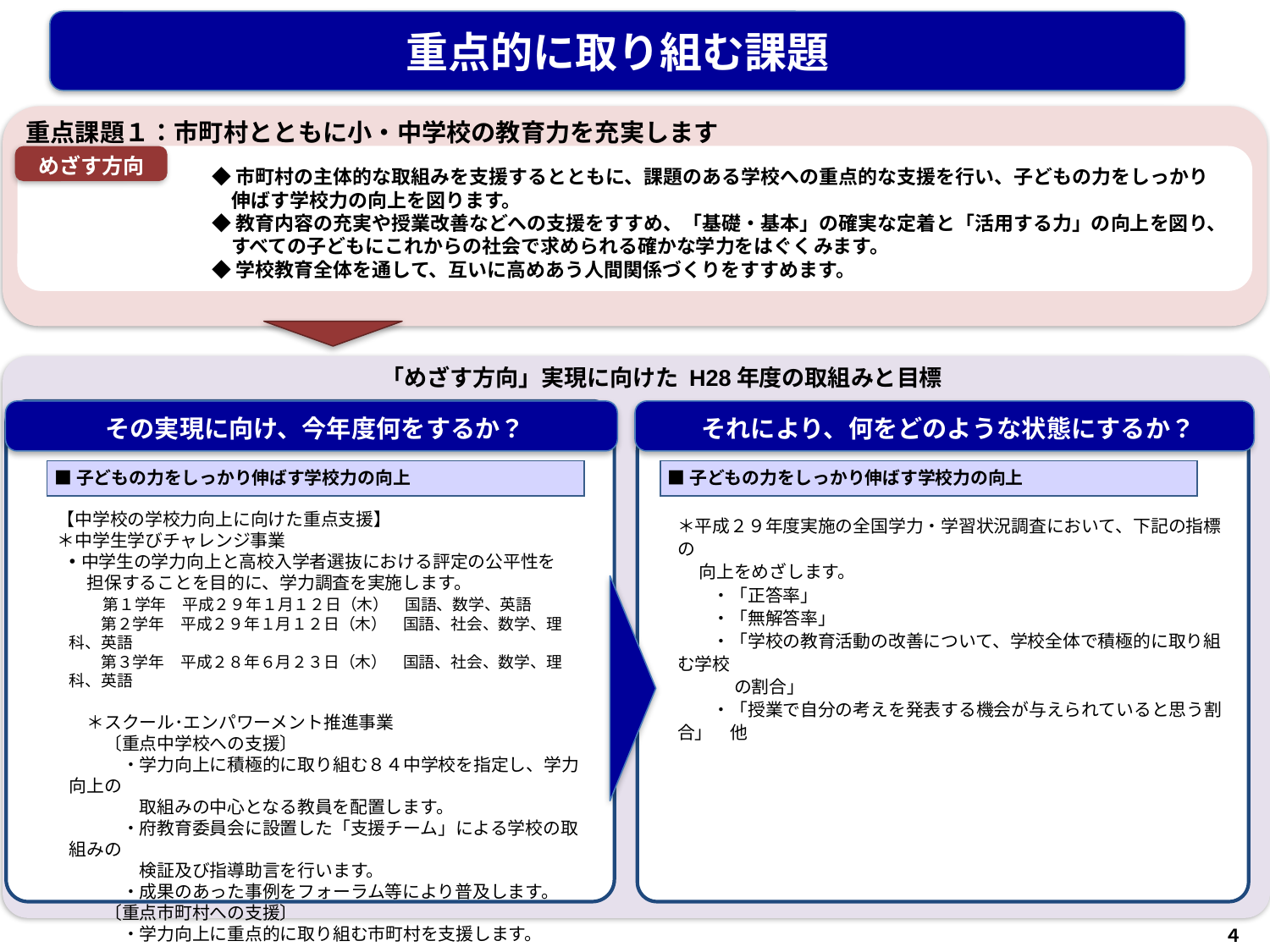

重点的に取り組む課題
重点課題１：市町村とともに小・中学校の教育力を充実します
◆市町村の主体的な取組みを支援するとともに、課題のある学校への重点的な支援を行い、子どもの力をしっかり
　伸ばす学校力の向上を図ります。
◆教育内容の充実や授業改善などへの支援をすすめ、「基礎・基本」の確実な定着と「活用する力」の向上を図り、
　すべての子どもにこれからの社会で求められる確かな学力をはぐくみます。
◆学校教育全体を通して、互いに高めあう人間関係づくりをすすめます。
めざす方向

　　 「めざす方向」実現に向けた H28年度の取組みと目標

それにより、何をどのような状態にするか？
その実現に向け、今年度何をするか？

■子どもの力をしっかり伸ばす学校力の向上
■子どもの力をしっかり伸ばす学校力の向上
【中学校の学校力向上に向けた重点支援】
＊中学生学びチャレンジ事業
中学生の学力向上と高校入学者選抜における評定の公平性を
　担保することを目的に、学力調査を実施します。
　　第１学年　平成２９年１月１２日（木）　国語、数学、英語
　　第２学年　平成２９年１月１２日（木）　国語、社会、数学、理科、英語
　　第３学年　平成２８年６月２３日（木）　国語、社会、数学、理科、英語

　＊スクール･エンパワーメント推進事業
　　〔重点中学校への支援〕
　　　・学力向上に積極的に取り組む８４中学校を指定し、学力向上の
　　　　取組みの中心となる教員を配置します。
　　　・府教育委員会に設置した「支援チーム」による学校の取組みの
　　　　検証及び指導助言を行います。
　　　・成果のあった事例をフォーラム等により普及します。
　　〔重点市町村への支援〕
　　　・学力向上に重点的に取り組む市町村を支援します。

＊平成２９年度実施の全国学力・学習状況調査において、下記の指標の
　 向上をめざします。
　　・「正答率」
　　・「無解答率」
　　・「学校の教育活動の改善について、学校全体で積極的に取り組む学校
　　　 の割合」
　　・「授業で自分の考えを発表する機会が与えられていると思う割合」　他

４